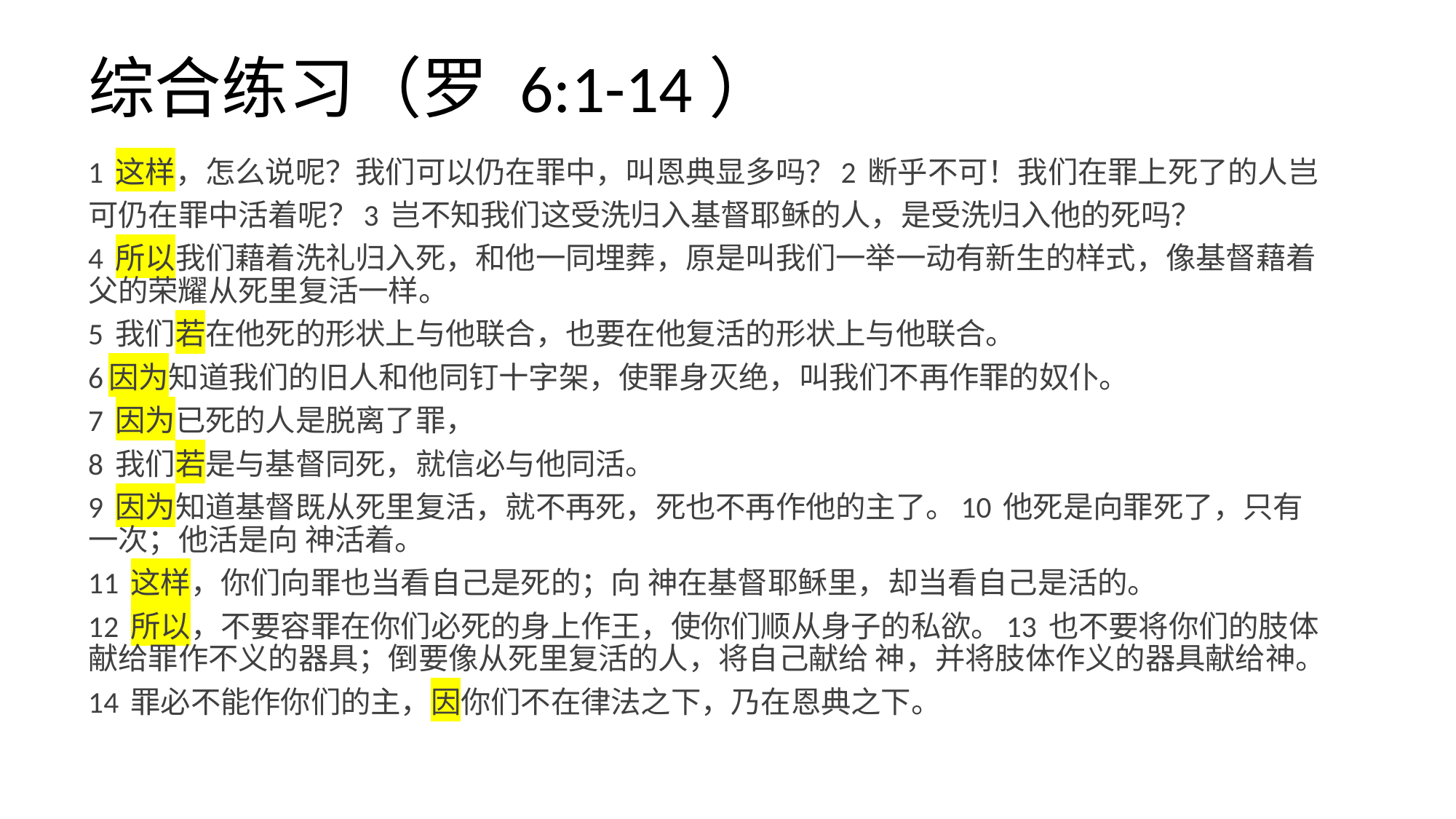

# 综合练习（罗 6:1-14）
1 这样，怎么说呢？我们可以仍在罪中，叫恩典显多吗？2 断乎不可！我们在罪上死了的人岂
可仍在罪中活着呢？3 岂不知我们这受洗归入基督耶稣的人，是受洗归入他的死吗？
4 所以我们藉着洗礼归入死，和他一同埋葬，原是叫我们一举一动有新生的样式，像基督藉着父的荣耀从死里复活一样。
5 我们若在他死的形状上与他联合，也要在他复活的形状上与他联合。
6因为知道我们的旧人和他同钉十字架，使罪身灭绝，叫我们不再作罪的奴仆。
7 因为已死的人是脱离了罪，
8 我们若是与基督同死，就信必与他同活。
9 因为知道基督既从死里复活，就不再死，死也不再作他的主了。10 他死是向罪死了，只有一次；他活是向 神活着。
11 这样，你们向罪也当看自己是死的；向 神在基督耶稣里，却当看自己是活的。
12 所以，不要容罪在你们必死的身上作王，使你们顺从身子的私欲。13 也不要将你们的肢体献给罪作不义的器具；倒要像从死里复活的人，将自己献给 神，并将肢体作义的器具献给神。
14 罪必不能作你们的主，因你们不在律法之下，乃在恩典之下。